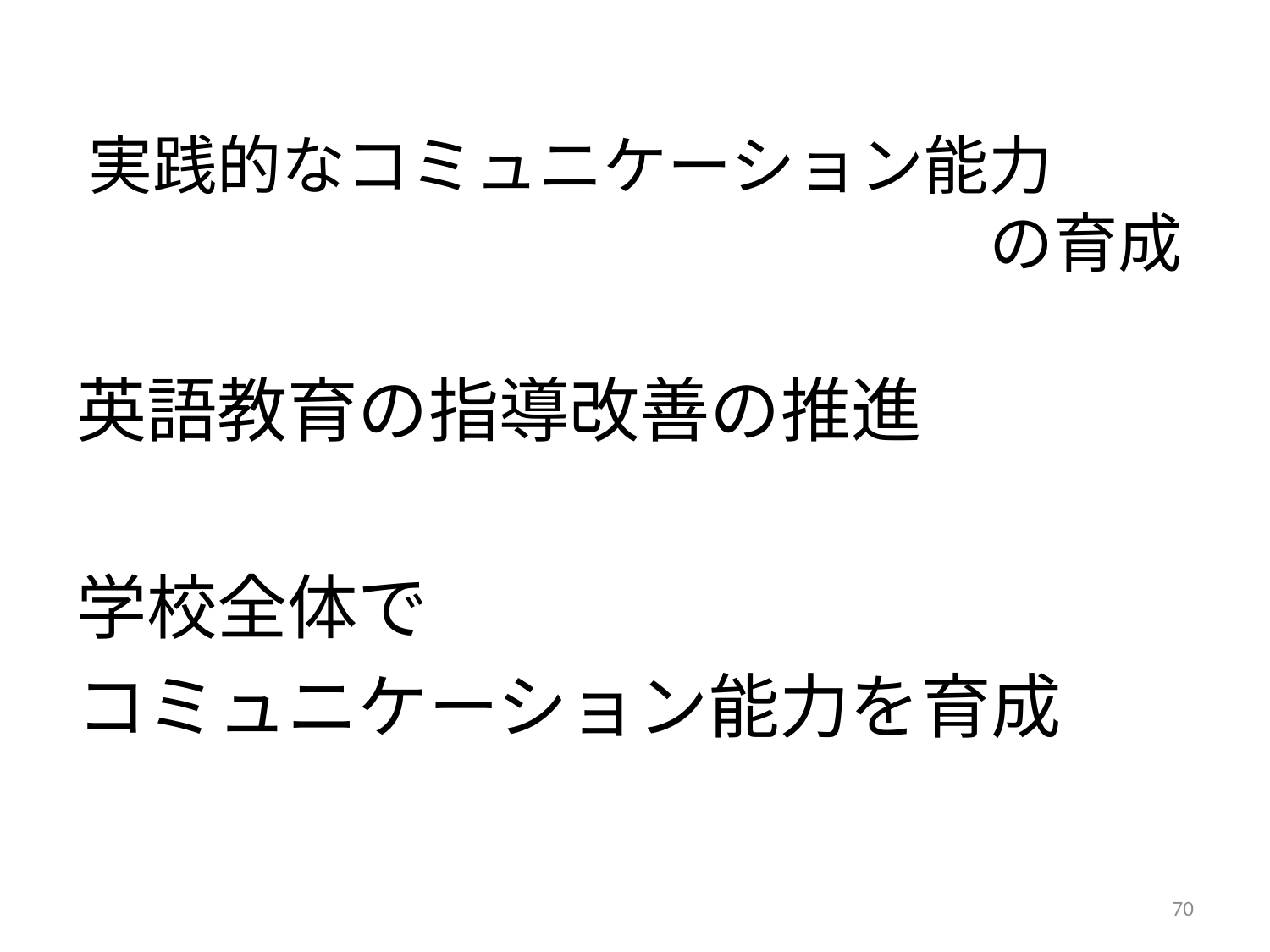

# 実践的なコミュニケーション能力　　　　　　　　　　　　　　　　の育成
英語教育の指導改善の推進

学校全体で
コミュニケーション能力を育成
70